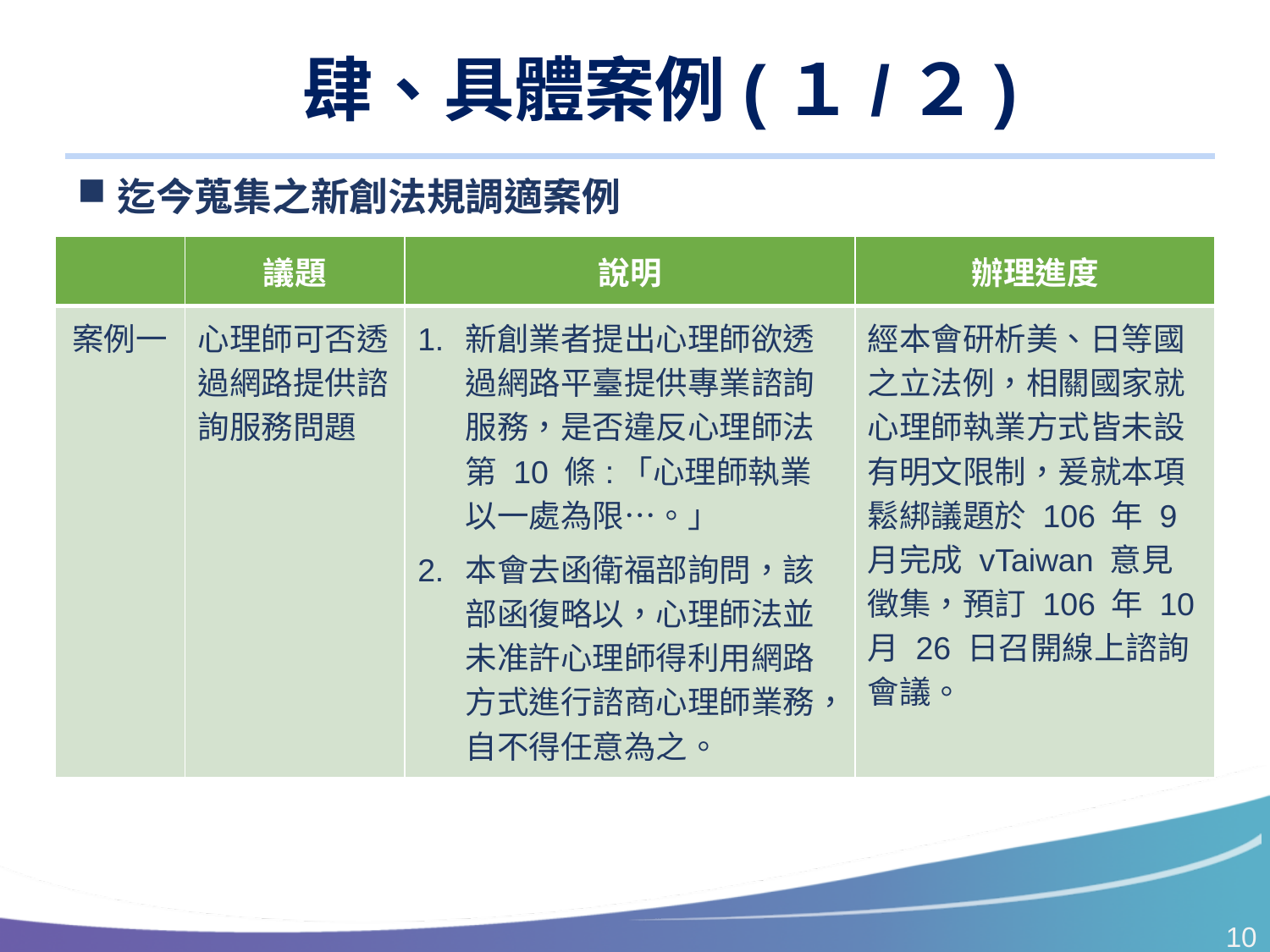

# 肆、具體案例(１/２)
迄今蒐集之新創法規調適案例
|  | 議題 | 說明 | 辦理進度 |
| --- | --- | --- | --- |
| 案例一 | 心理師可否透過網路提供諮詢服務問題 | 新創業者提出心理師欲透過網路平臺提供專業諮詢服務，是否違反心理師法第 10 條:「心理師執業以一處為限…。」 本會去函衛福部詢問，該部函復略以，心理師法並未准許心理師得利用網路方式進行諮商心理師業務，自不得任意為之。 | 經本會研析美、日等國之立法例，相關國家就心理師執業方式皆未設有明文限制，爰就本項鬆綁議題於 106 年 9 月完成 vTaiwan 意見徵集，預訂 106 年 10 月 26 日召開線上諮詢會議。 |